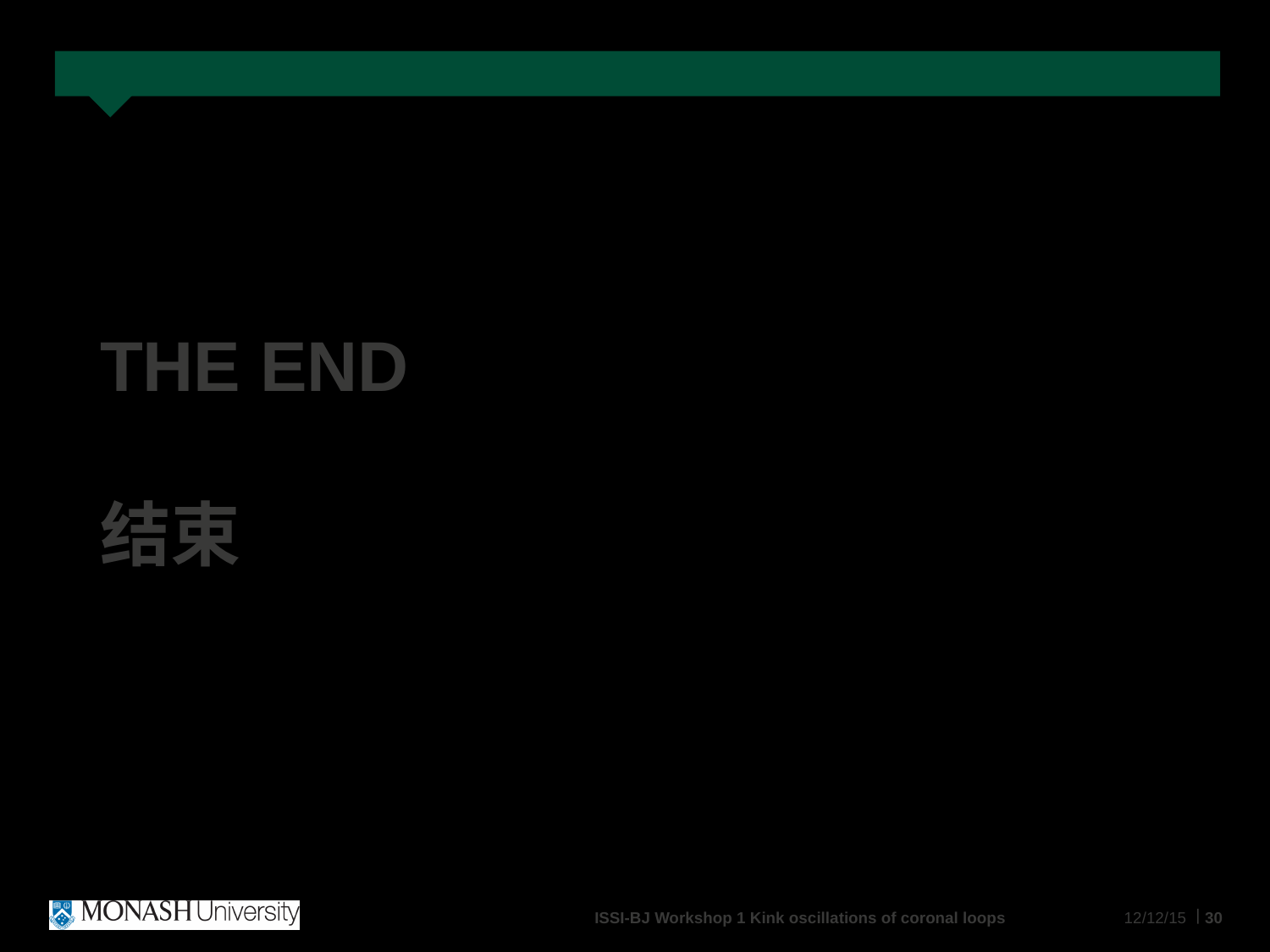

# The End 结束
ISSI-BJ Workshop 1 Kink oscillations of coronal loops
12/12/15
30